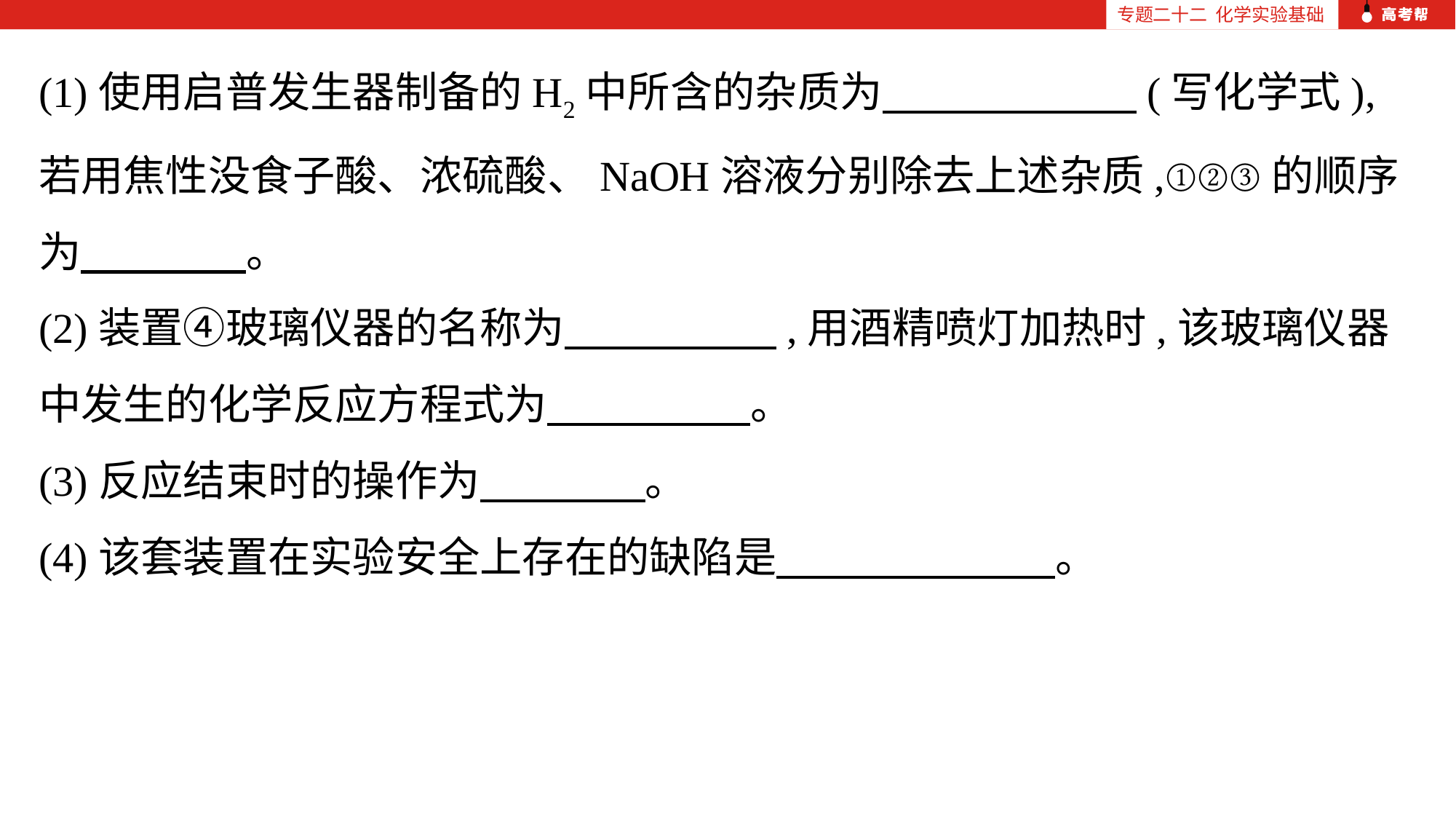

专题二十二  化学实验基础

(1)使用启普发生器制备的H2中所含的杂质为　　　　　　(写化学式),若用焦性没食子酸、浓硫酸、NaOH溶液分别除去上述杂质,①②③的顺序为　　    　。
(2)装置④玻璃仪器的名称为　　　　　,用酒精喷灯加热时,该玻璃仪器中发生的化学反应方程式为　                 。
(3)反应结束时的操作为　             。
(4)该套装置在实验安全上存在的缺陷是　                         。